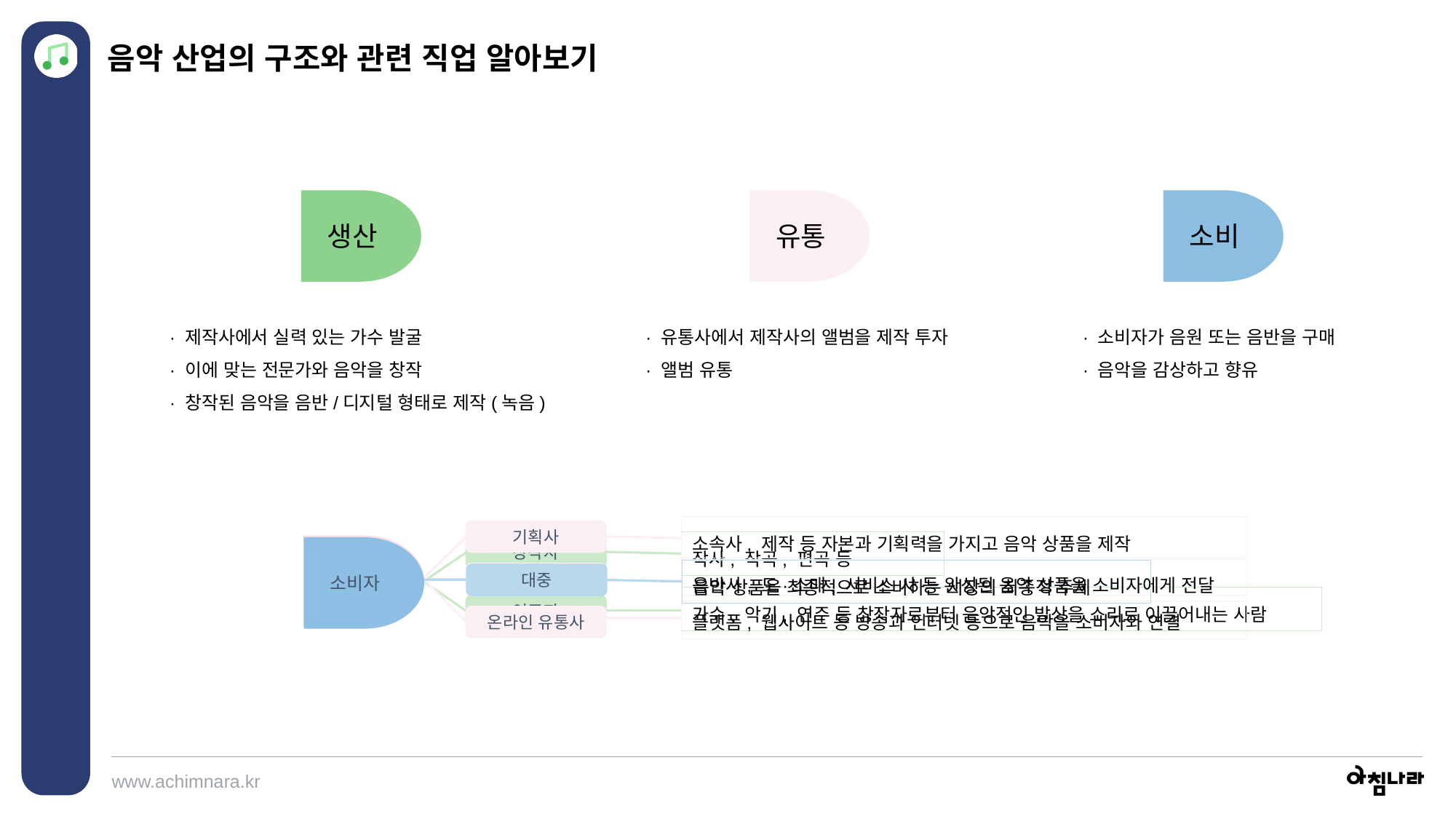

음악 산업의 구조와 관련 직업 알아보기
생산
유통
소비
· 제작사에서 실력 있는 가수 발굴
· 이에 맞는 전문가와 음악을 창작
· 창작된 음악을 음반/디지털 형태로 제작(녹음)
· 유통사에서 제작사의 앨범을 제작 투자
· 앨범 유통
· 소비자가 음원 또는 음반을 구매
· 음악을 감상하고 향유
소속사, 제작 등 자본과 기획력을 가지고 음악 상품을 제작
기획사
유통자
음반사, 도·소매, 서비스 사 등 완성된 음악 상품을 소비자에게 전달
유통사
플랫폼, 웹사이트 등 방송과 인터넷 등으로 음악을 소비자와 연결
온라인 유통사
작사, 작곡, 편곡 등
창작자
생산자
가수, 악기, 연주 등 창작자로부터 음악적인 발상을 소리로 이끌어내는 사람
연주자
소비자
음악 상품을 최종적으로 소비하는 시장의 최종적 주체
대중